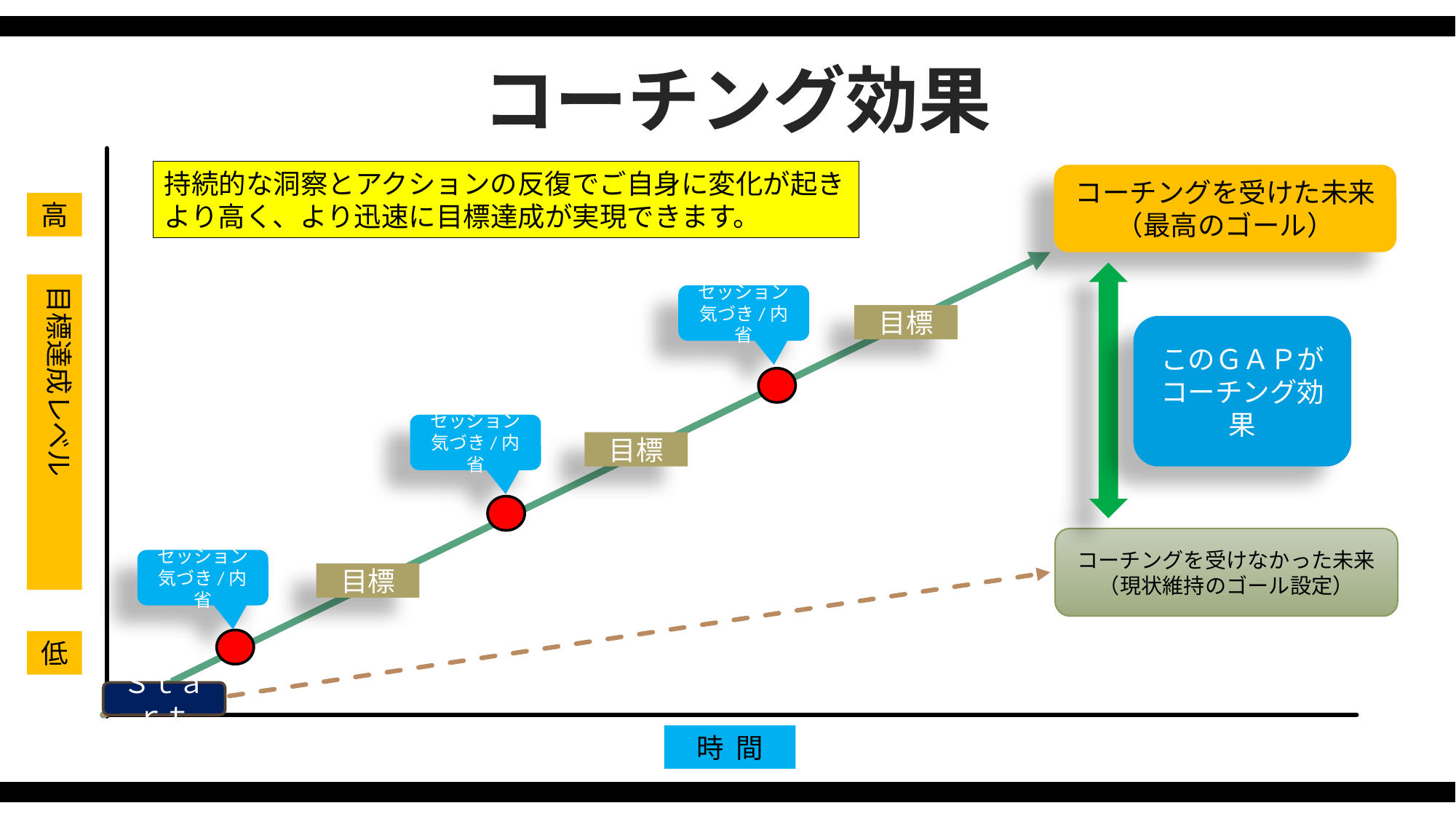

コーチング効果
高
目標達成レベル
低
時  間
持続的な洞察とアクションの反復でご自身に変化が起き
より高く、より迅速に目標達成が実現できます。
コーチングを受けた未来
（最高のゴール）

セッション
気づき/内省
目標
このＧＡＰが
コーチング効果

セッション
気づき/内省
目標

コーチングを受けなかった未来
（現状維持のゴール設定）
セッション
気づき/内省
目標

Ｓｔａｒｔ